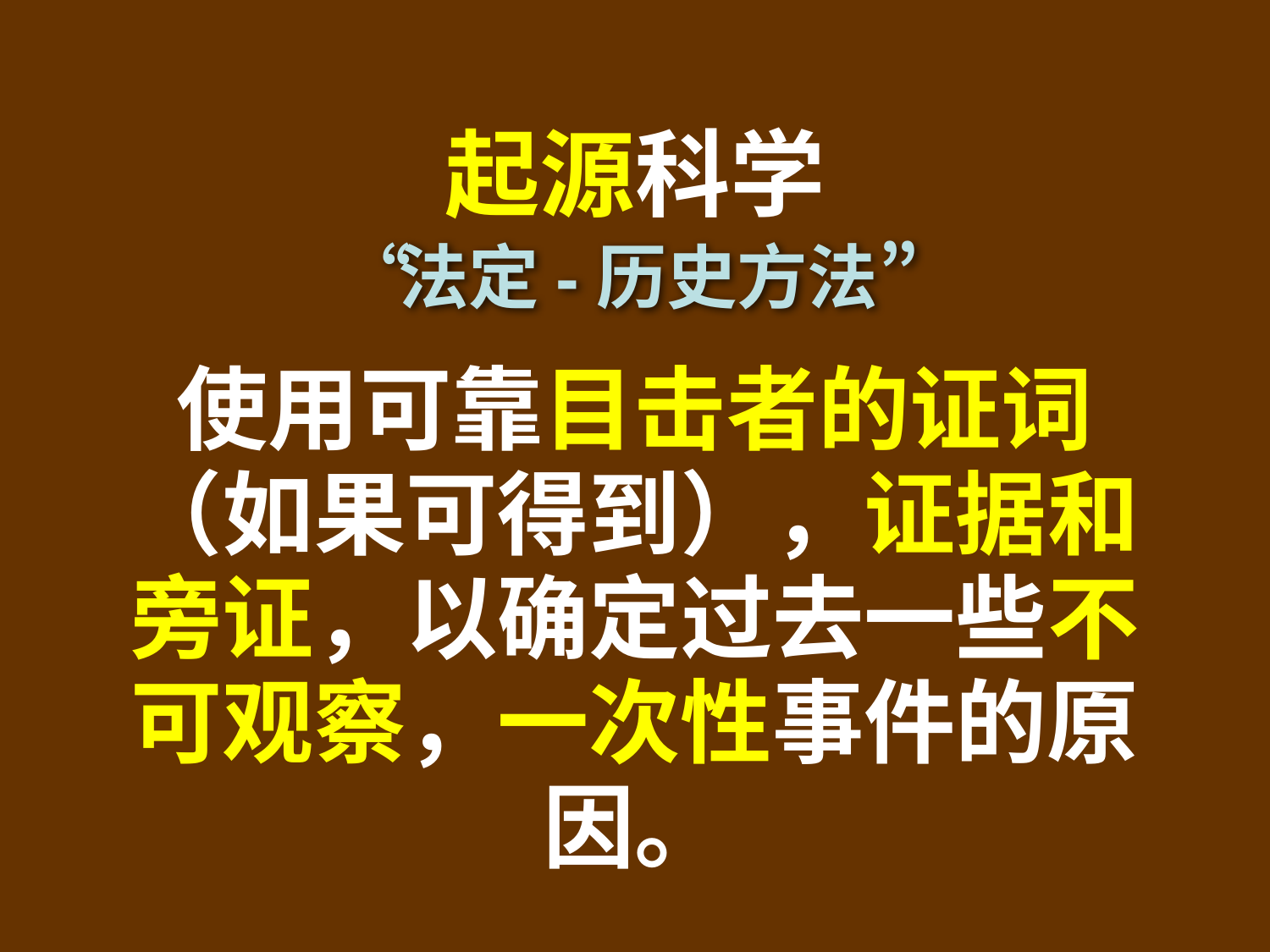

# Origin science defined
起源科学

使用可靠目击者的证词（如果可得到），证据和旁证，以确定过去一些不可观察，一次性事件的原因。
“法定-历史方法”